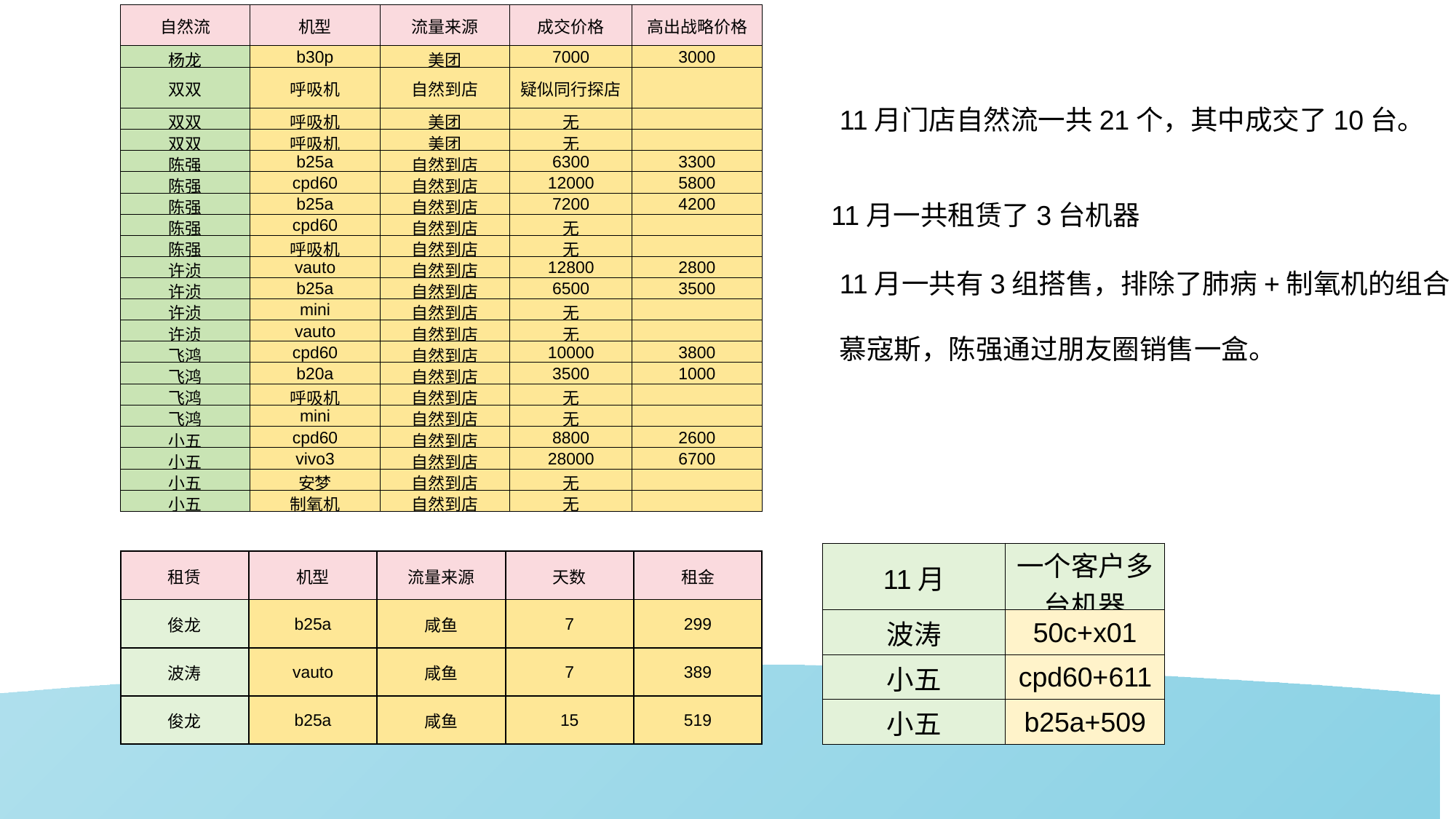

| 自然流 | 机型 | 流量来源 | 成交价格 | 高出战略价格 |
| --- | --- | --- | --- | --- |
| 杨龙 | b30p | 美团 | 7000 | 3000 |
| 双双 | 呼吸机 | 自然到店 | 疑似同行探店 |  |
| 双双 | 呼吸机 | 美团 | 无 |  |
| 双双 | 呼吸机 | 美团 | 无 |  |
| 陈强 | b25a | 自然到店 | 6300 | 3300 |
| 陈强 | cpd60 | 自然到店 | 12000 | 5800 |
| 陈强 | b25a | 自然到店 | 7200 | 4200 |
| 陈强 | cpd60 | 自然到店 | 无 |  |
| 陈强 | 呼吸机 | 自然到店 | 无 |  |
| 许浈 | vauto | 自然到店 | 12800 | 2800 |
| 许浈 | b25a | 自然到店 | 6500 | 3500 |
| 许浈 | mini | 自然到店 | 无 |  |
| 许浈 | vauto | 自然到店 | 无 |  |
| 飞鸿 | cpd60 | 自然到店 | 10000 | 3800 |
| 飞鸿 | b20a | 自然到店 | 3500 | 1000 |
| 飞鸿 | 呼吸机 | 自然到店 | 无 |  |
| 飞鸿 | mini | 自然到店 | 无 |  |
| 小五 | cpd60 | 自然到店 | 8800 | 2600 |
| 小五 | vivo3 | 自然到店 | 28000 | 6700 |
| 小五 | 安梦 | 自然到店 | 无 |  |
| 小五 | 制氧机 | 自然到店 | 无 |  |

11月门店自然流一共21个，其中成交了10台。

11月一共有3组搭售，排除了肺病+制氧机的组合

慕寇斯，陈强通过朋友圈销售一盒。

11月一共租赁了3台机器
| 11月 | 一个客户多台机器 |
| --- | --- |
| 波涛 | 50c+x01 |
| 小五 | cpd60+611 |
| 小五 | b25a+509 |
| 租赁 | 机型 | 流量来源 | 天数 | 租金 |
| --- | --- | --- | --- | --- |
| 俊龙 | b25a | 咸鱼 | 7 | 299 |
| 波涛 | vauto | 咸鱼 | 7 | 389 |
| 俊龙 | b25a | 咸鱼 | 15 | 519 |